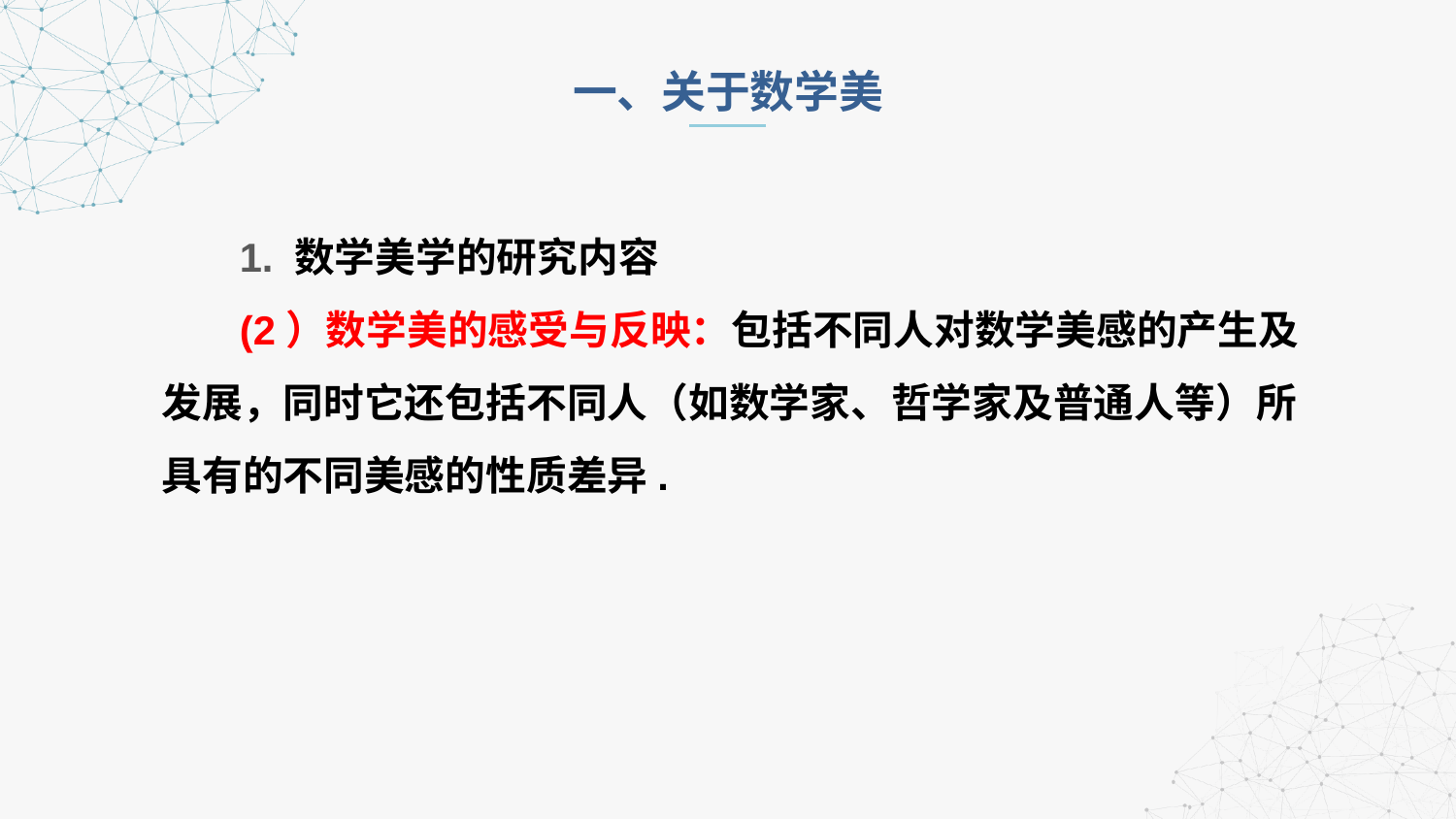

一、关于数学美
       1. 数学美学的研究内容
       (2）数学美的感受与反映：包括不同人对数学美感的产生及发展，同时它还包括不同人（如数学家、哲学家及普通人等）所具有的不同美感的性质差异.